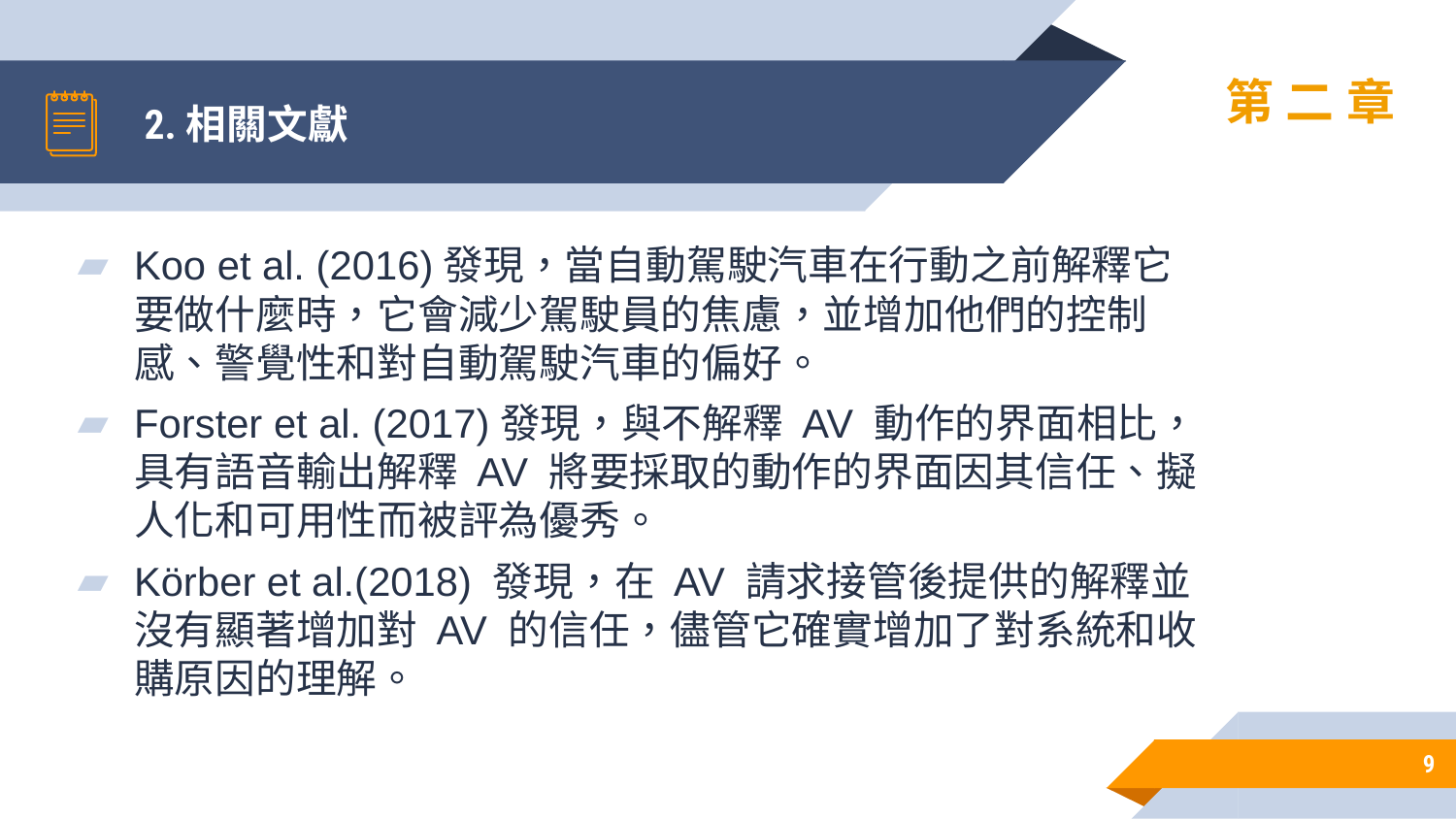

# 2.相關文獻
第二章

Koo et al. (2016)發現，當自動駕駛汽車在行動之前解釋它要做什麼時，它會減少駕駛員的焦慮，並增加他們的控制感、警覺性和對自動駕駛汽車的偏好。
Forster et al. (2017)發現，與不解釋 AV 動作的界面相比，具有語音輸出解釋 AV 將要採取的動作的界面因其信任、擬人化和可用性而被評為優秀。
Körber et al.(2018) 發現，在 AV 請求接管後提供的解釋並沒有顯著增加對 AV 的信任，儘管它確實增加了對系統和收購原因的理解。

9